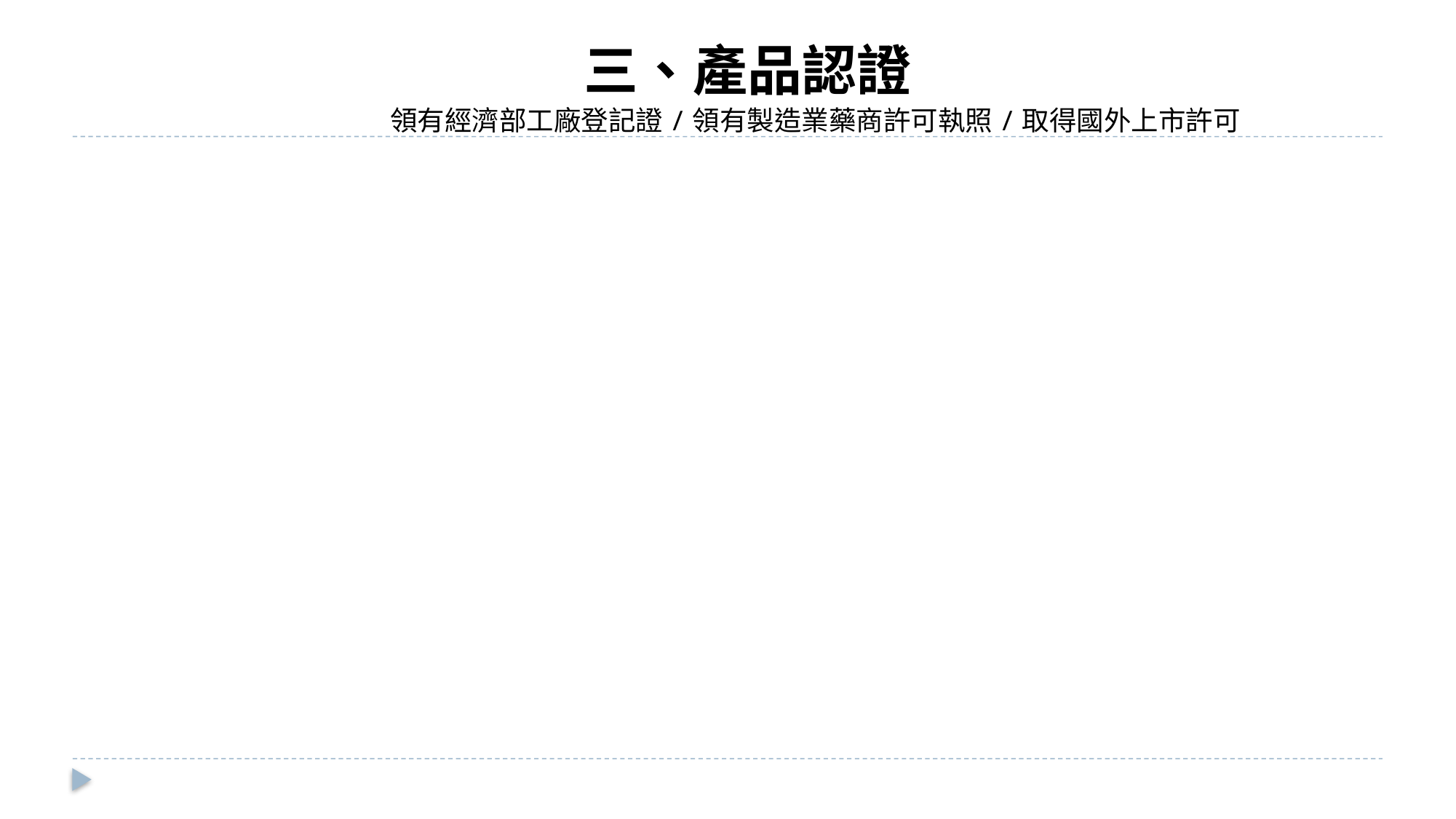

三、產品認證
領有經濟部工廠登記證/領有製造業藥商許可執照/取得國外上市許可